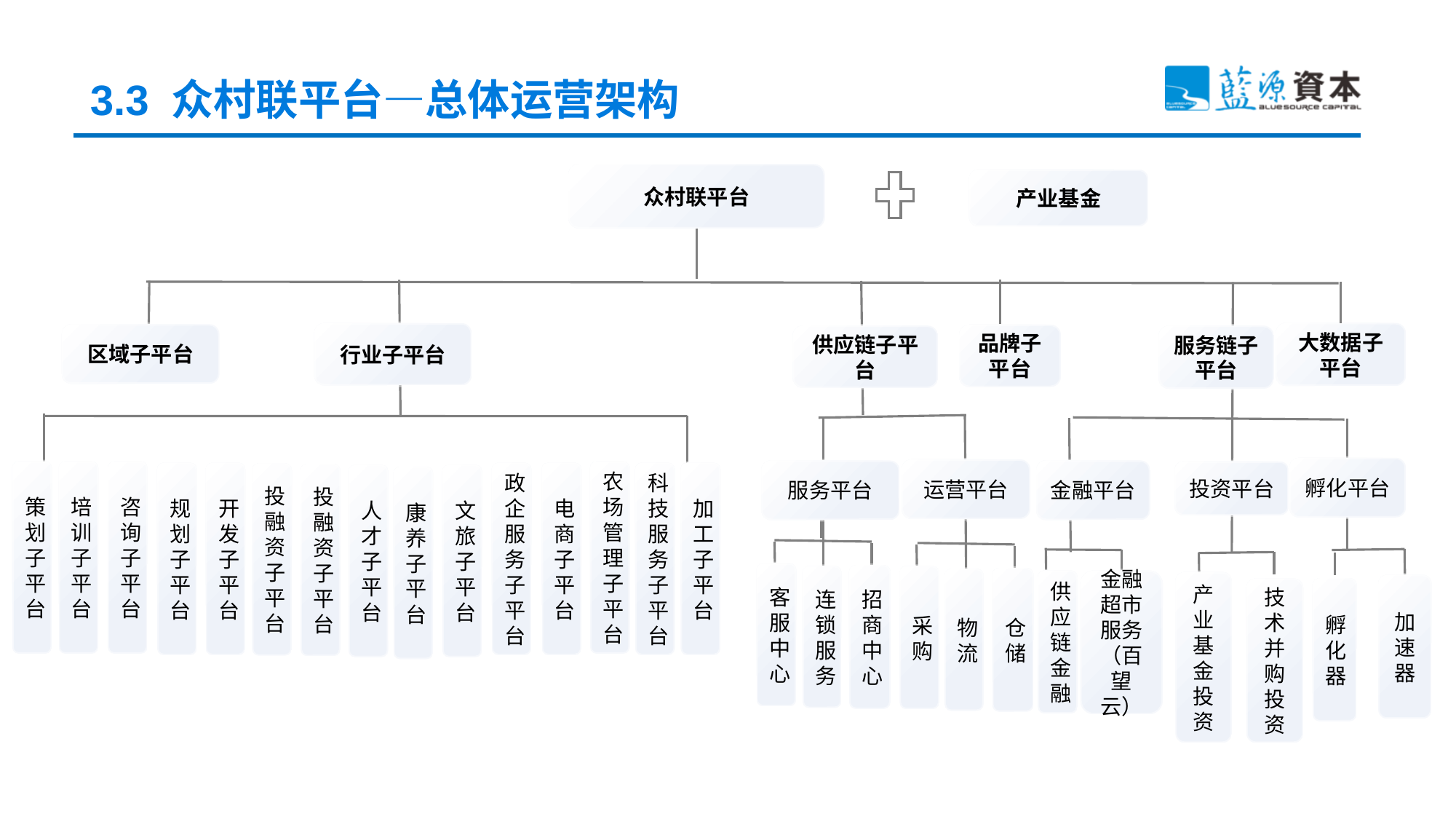

3.3 众村联平台—总体运营架构
众村联平台

产业基金
大数据子平台
行业子平台
区域子平台
品牌子平台
供应链子平台
服务链子平台
孵化平台
运营平台
服务平台
金融平台
策划子平台
培训子平台
咨询子平台
农场管理子平台
投资平台
规划子平台
开发子平台
政企服务子平台
电商子平台
科技服务子平台
加工子平台
投融资子平台
投融资子平台
人才子平台
文旅子平台
康养子平台
客服中心
招商中心
连锁服务
采购
仓储
物流
供应链金融
金融超市服务
（百望云）
产业基金投资
加速器
孵化器
技术并购投资